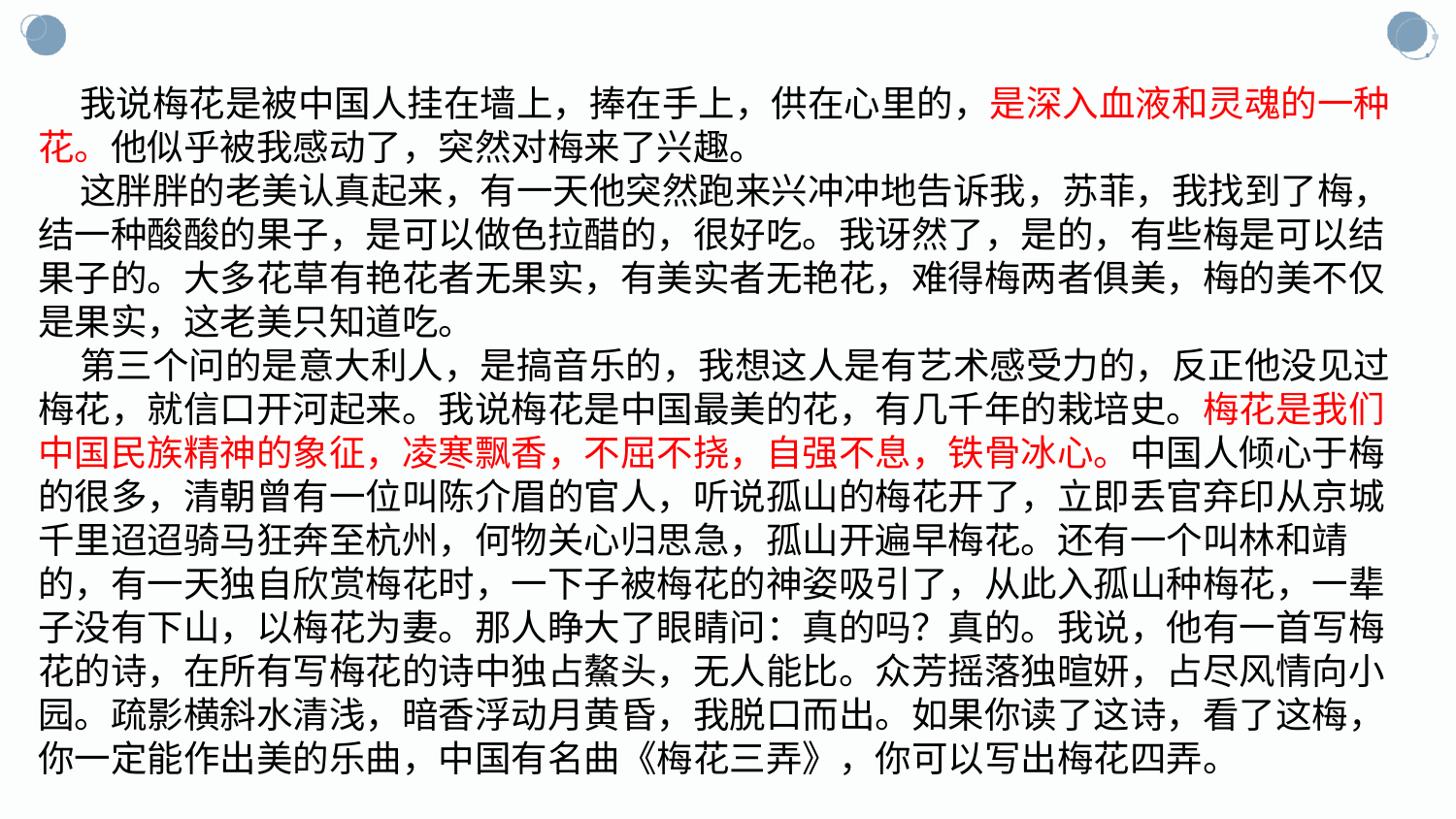

我说梅花是被中国人挂在墙上，捧在手上，供在心里的，是深入血液和灵魂的一种花。他似乎被我感动了，突然对梅来了兴趣。
    这胖胖的老美认真起来，有一天他突然跑来兴冲冲地告诉我，苏菲，我找到了梅，结一种酸酸的果子，是可以做色拉醋的，很好吃。我讶然了，是的，有些梅是可以结果子的。大多花草有艳花者无果实，有美实者无艳花，难得梅两者俱美，梅的美不仅是果实，这老美只知道吃。
    第三个问的是意大利人，是搞音乐的，我想这人是有艺术感受力的，反正他没见过梅花，就信口开河起来。我说梅花是中国最美的花，有几千年的栽培史。梅花是我们中国民族精神的象征，凌寒飘香，不屈不挠，自强不息，铁骨冰心。中国人倾心于梅的很多，清朝曾有一位叫陈介眉的官人，听说孤山的梅花开了，立即丢官弃印从京城千里迢迢骑马狂奔至杭州，何物关心归思急，孤山开遍早梅花。还有一个叫林和靖的，有一天独自欣赏梅花时，一下子被梅花的神姿吸引了，从此入孤山种梅花，一辈子没有下山，以梅花为妻。那人睁大了眼睛问：真的吗？真的。我说，他有一首写梅花的诗，在所有写梅花的诗中独占鰲头，无人能比。众芳摇落独暄妍，占尽风情向小园。疏影横斜水清浅，暗香浮动月黄昏，我脱口而出。如果你读了这诗，看了这梅，你一定能作出美的乐曲，中国有名曲《梅花三弄》，你可以写出梅花四弄。